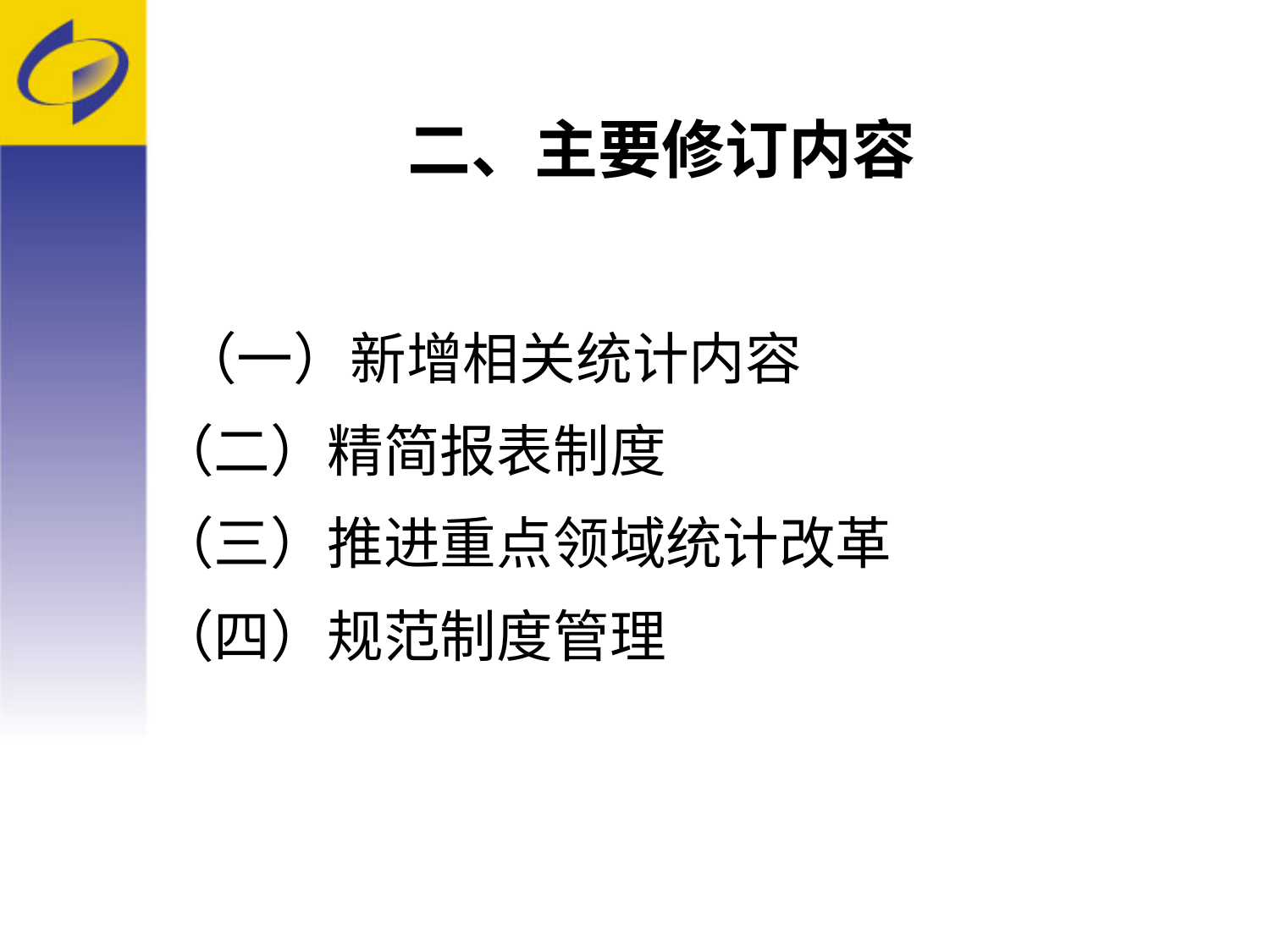

# 二、主要修订内容

 （一）新增相关统计内容
（二）精简报表制度
（三）推进重点领域统计改革
（四）规范制度管理